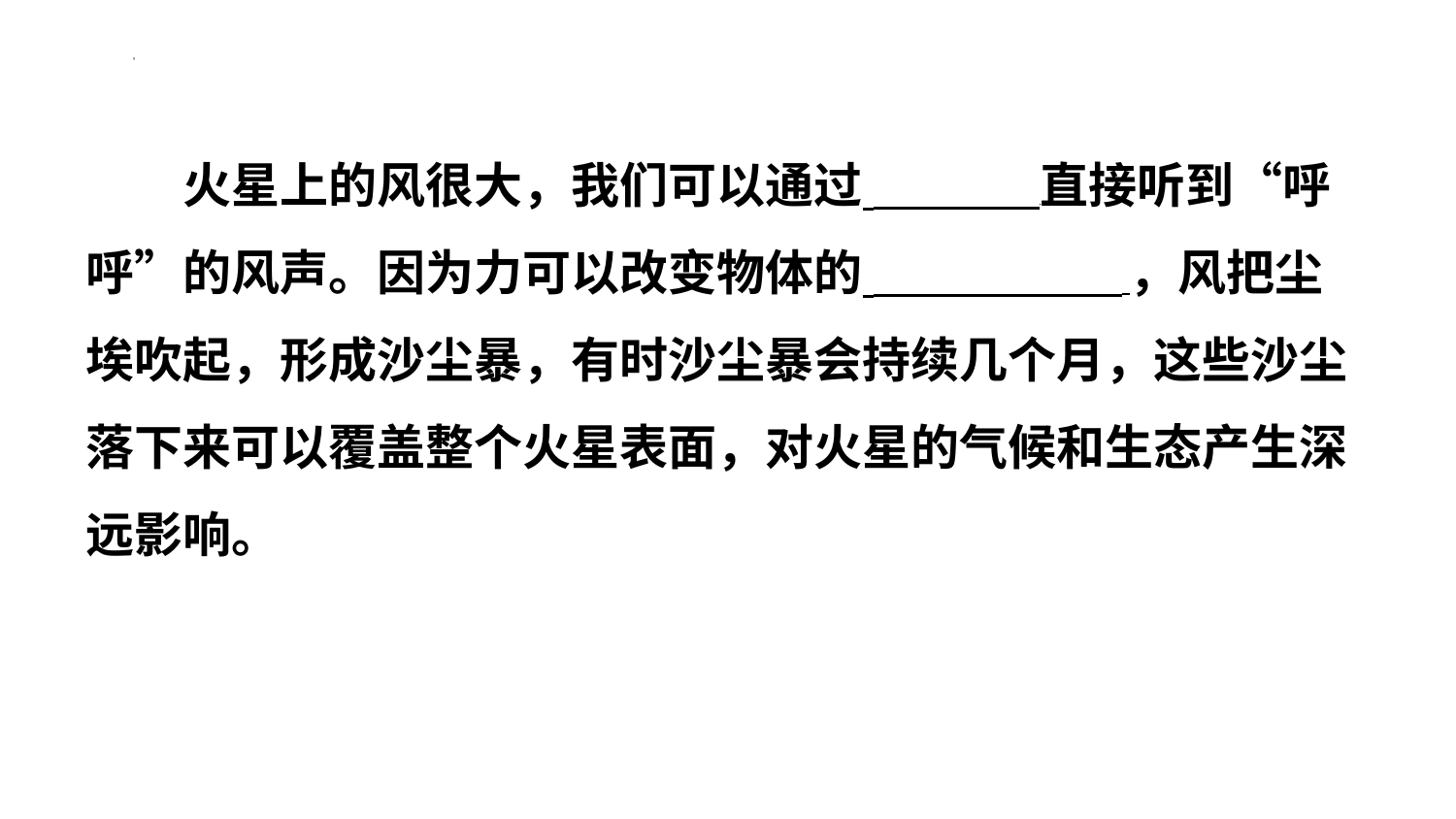

火星上的风很大，我们可以通过                    直接听到“呼
呼”的风声。因为力可以改变物体的                             ，风把尘
埃吹起，形成沙尘暴，有时沙尘暴会持续几个月，这些沙尘
落下来可以覆盖整个火星表面，对火星的气候和生态产生深
远影响。